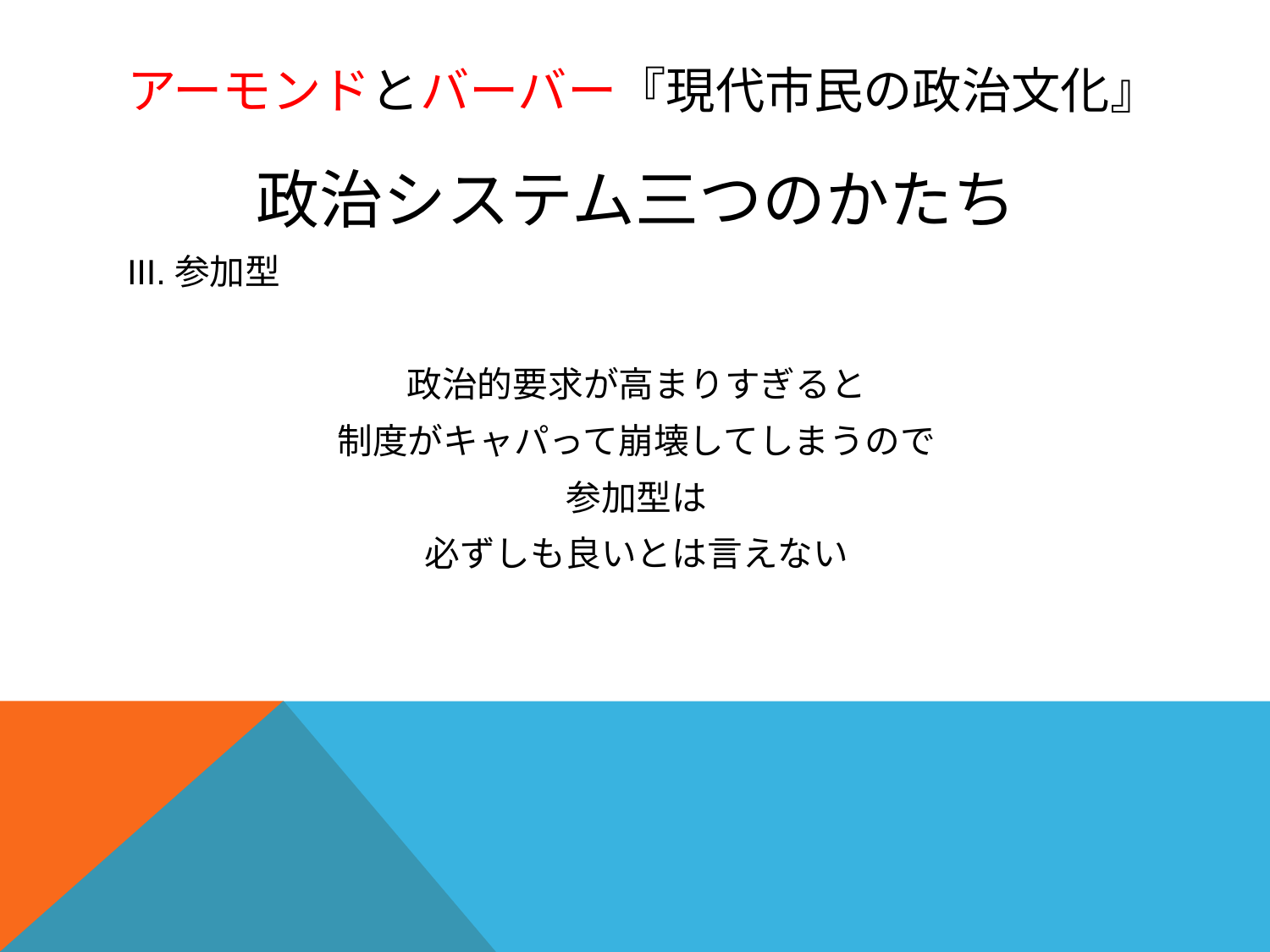

# アーモンドとバーバー『現代市民の政治文化』
政治システム三つのかたち
III.参加型

政治的要求が高まりすぎると
制度がキャパって崩壊してしまうので
参加型は
必ずしも良いとは言えない